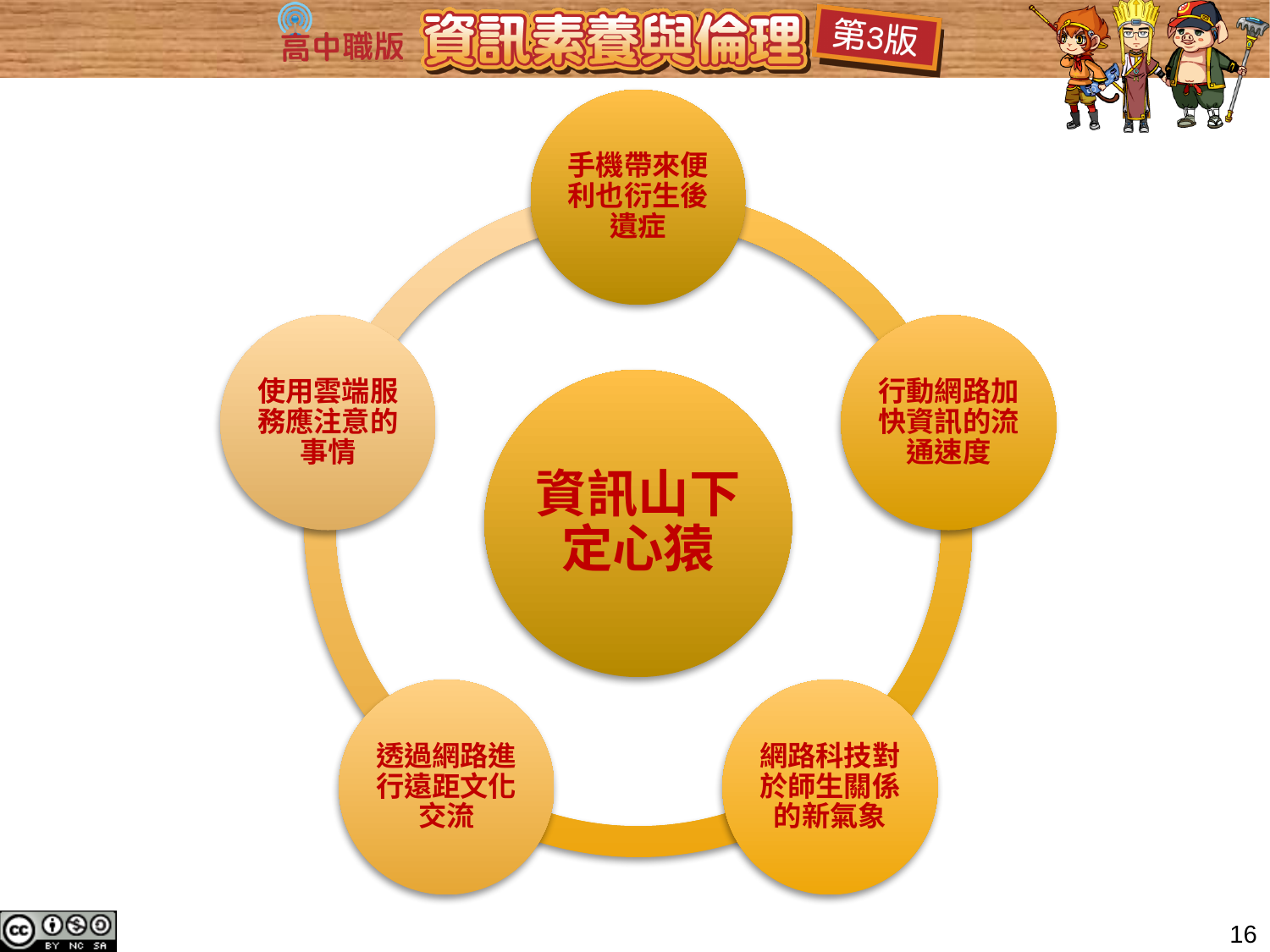

資訊山下定心猿
手機帶來便利也衍生後遺症
行動網路加快資訊的流通速度
網路科技對於師生關係的新氣象
透過網路進行遠距文化交流
使用雲端服務應注意的事情
16